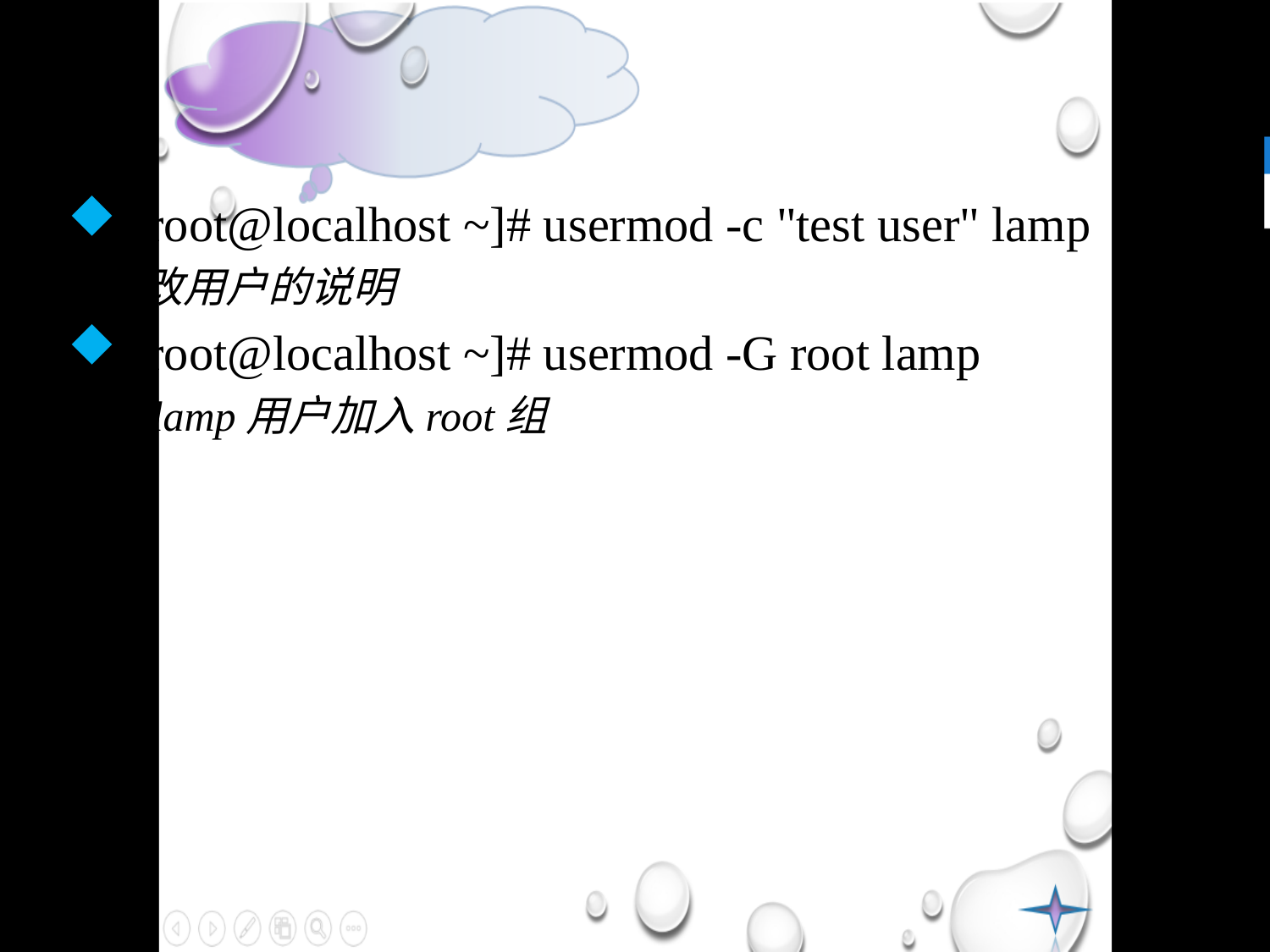

[root@localhost ~]# usermod -c "test user" lamp
#修改用户的说明
[root@localhost ~]# usermod -G root lamp
#把lamp用户加入root组